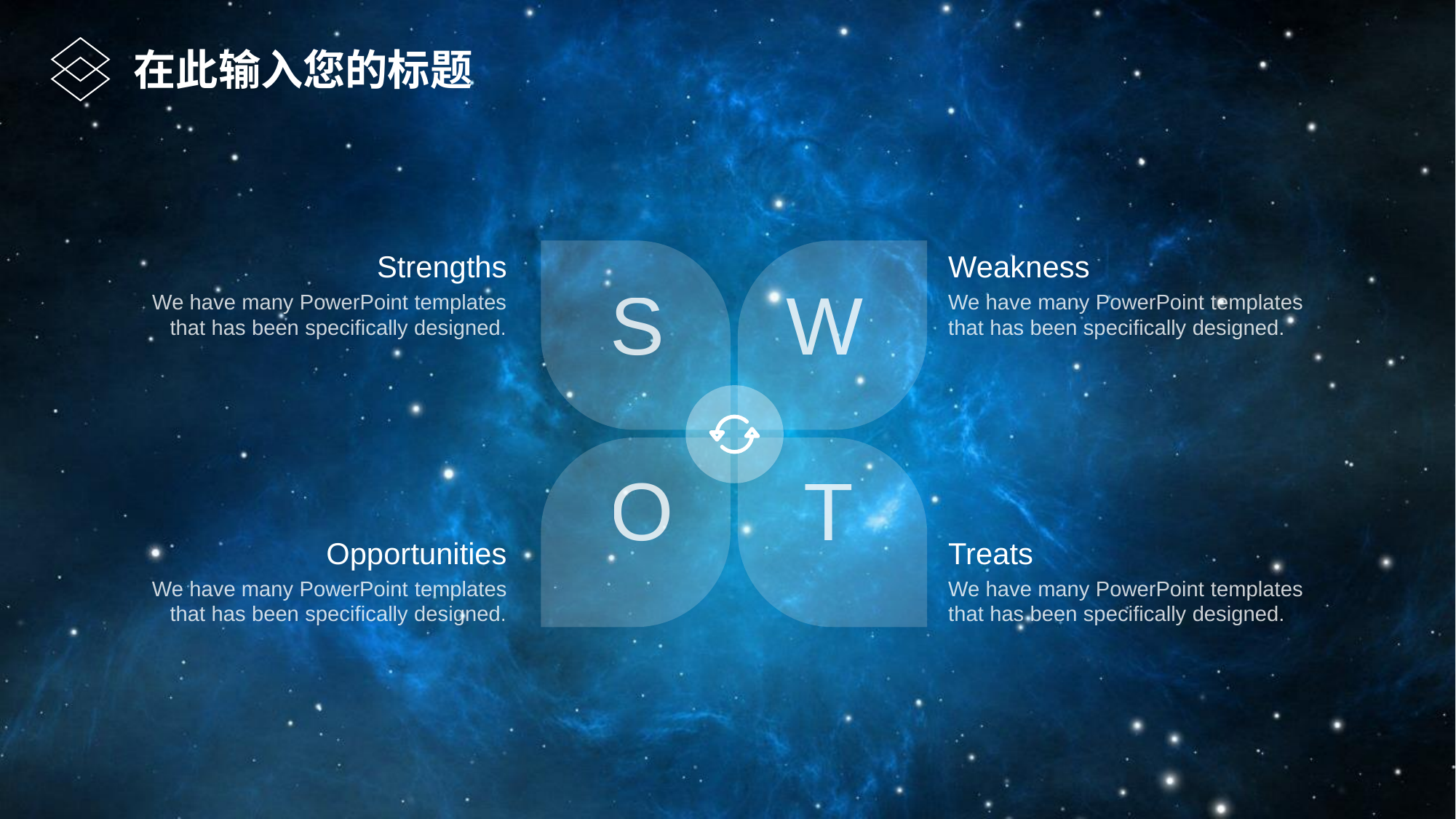

在此输入您的标题
Strengths
We have many PowerPoint templates that has been specifically designed.

Weakness
We have many PowerPoint templates that has been specifically designed.
S
W

O
T
Opportunities
We have many PowerPoint templates that has been specifically designed.
Treats
We have many PowerPoint templates that has been specifically designed.